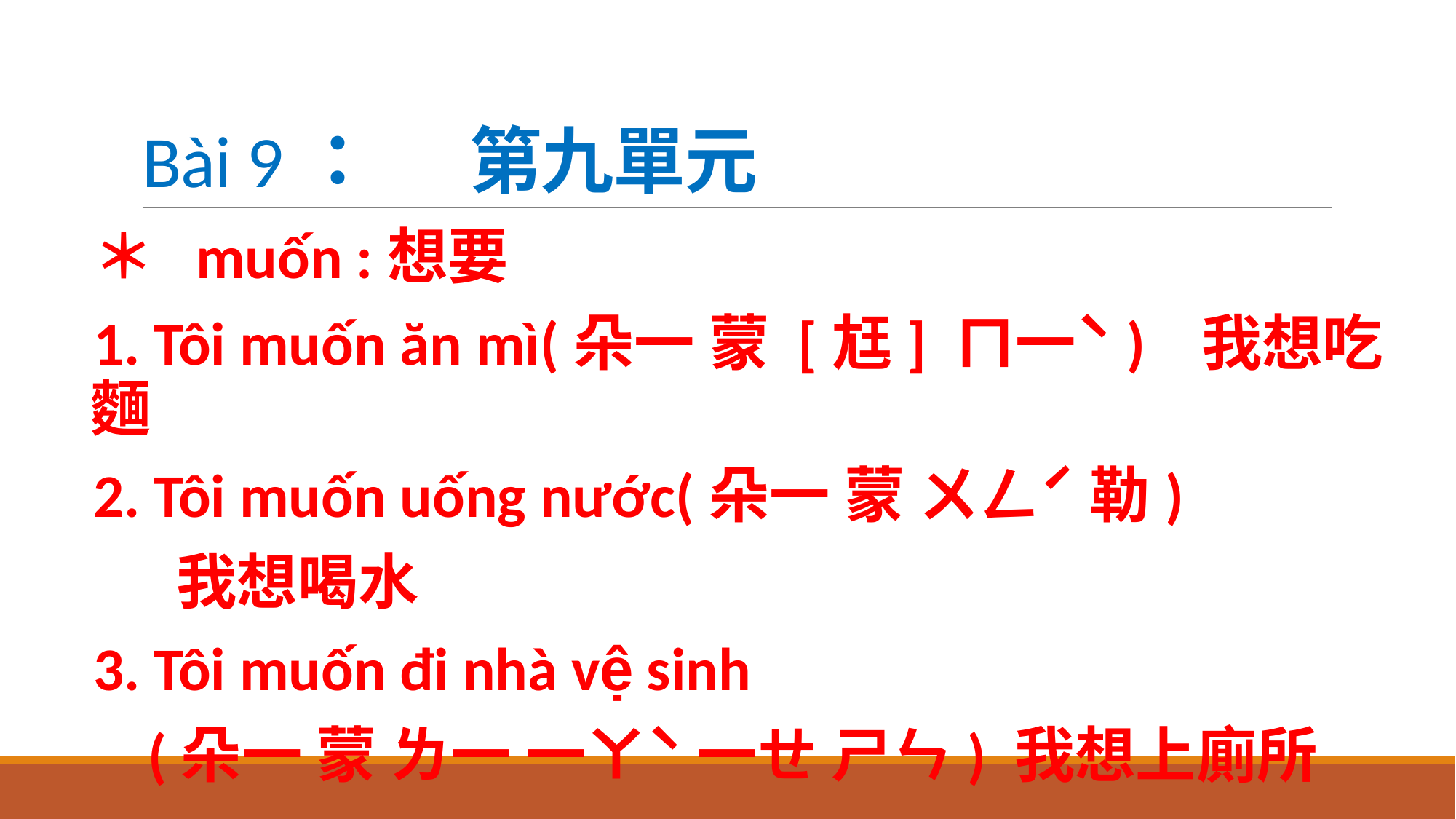

# Bài 9：	第九單元
＊  muốn :想要
1. Tôi muốn ăn mì(朵一 蒙 [尪] ㄇ一ˋ)   我想吃麵
2. Tôi muốn uống nước(朵一 蒙 ㄨㄥˊ 勒)
     我想喝水
3. Tôi muốn đi nhà vệ sinh
    (朵一 蒙 ㄌ一 一ㄚˋ 一ㄝ ㄕㄣ) 我想上廁所